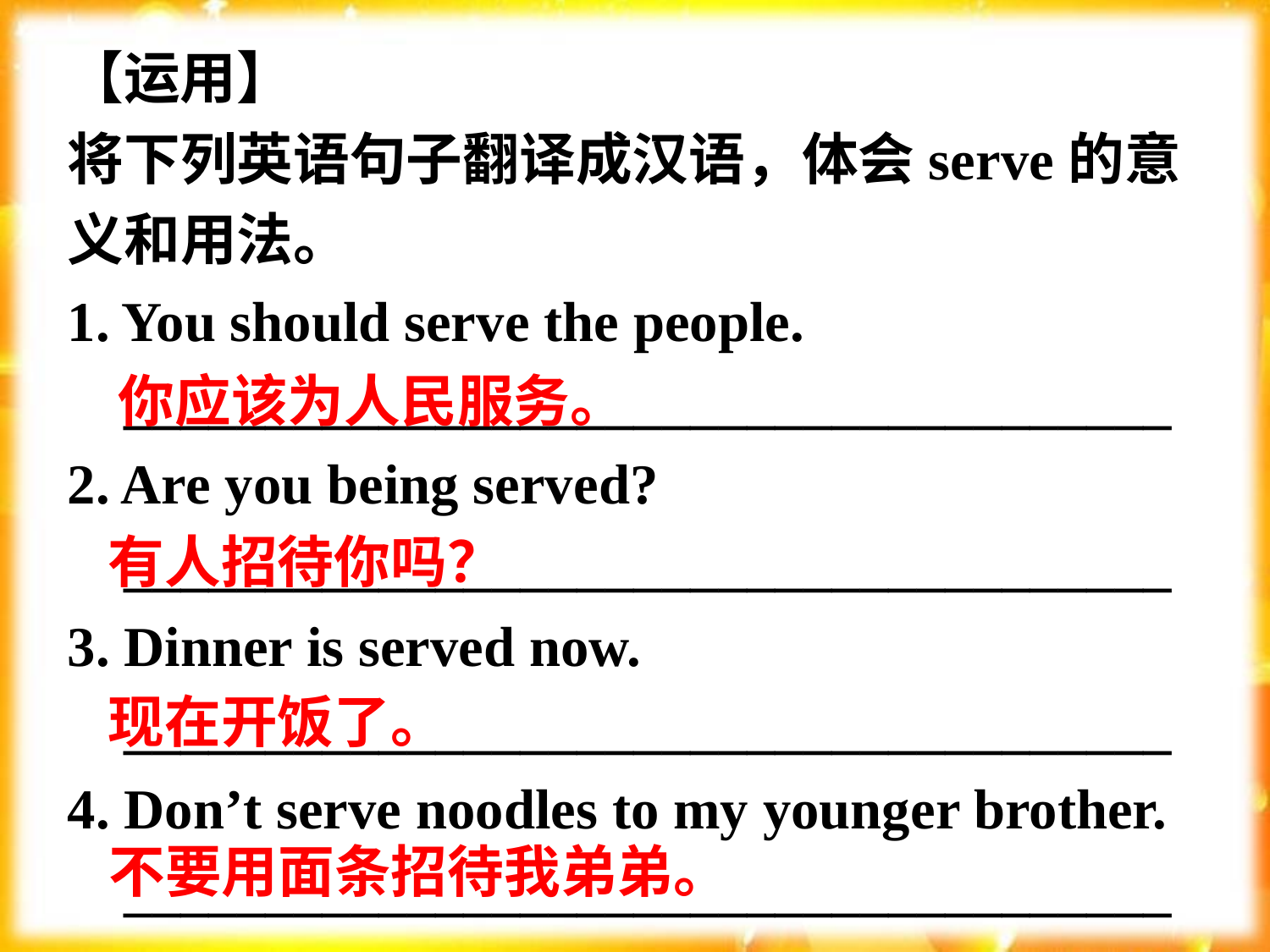

【运用】
将下列英语句子翻译成汉语，体会serve的意义和用法。
1. You should serve the people.
    _____________________________________
2. Are you being served?
    _____________________________________
3. Dinner is served now.
    _____________________________________
4. Don’t serve noodles to my younger brother.
    _____________________________________
你应该为人民服务。
有人招待你吗？
现在开饭了。
不要用面条招待我弟弟。